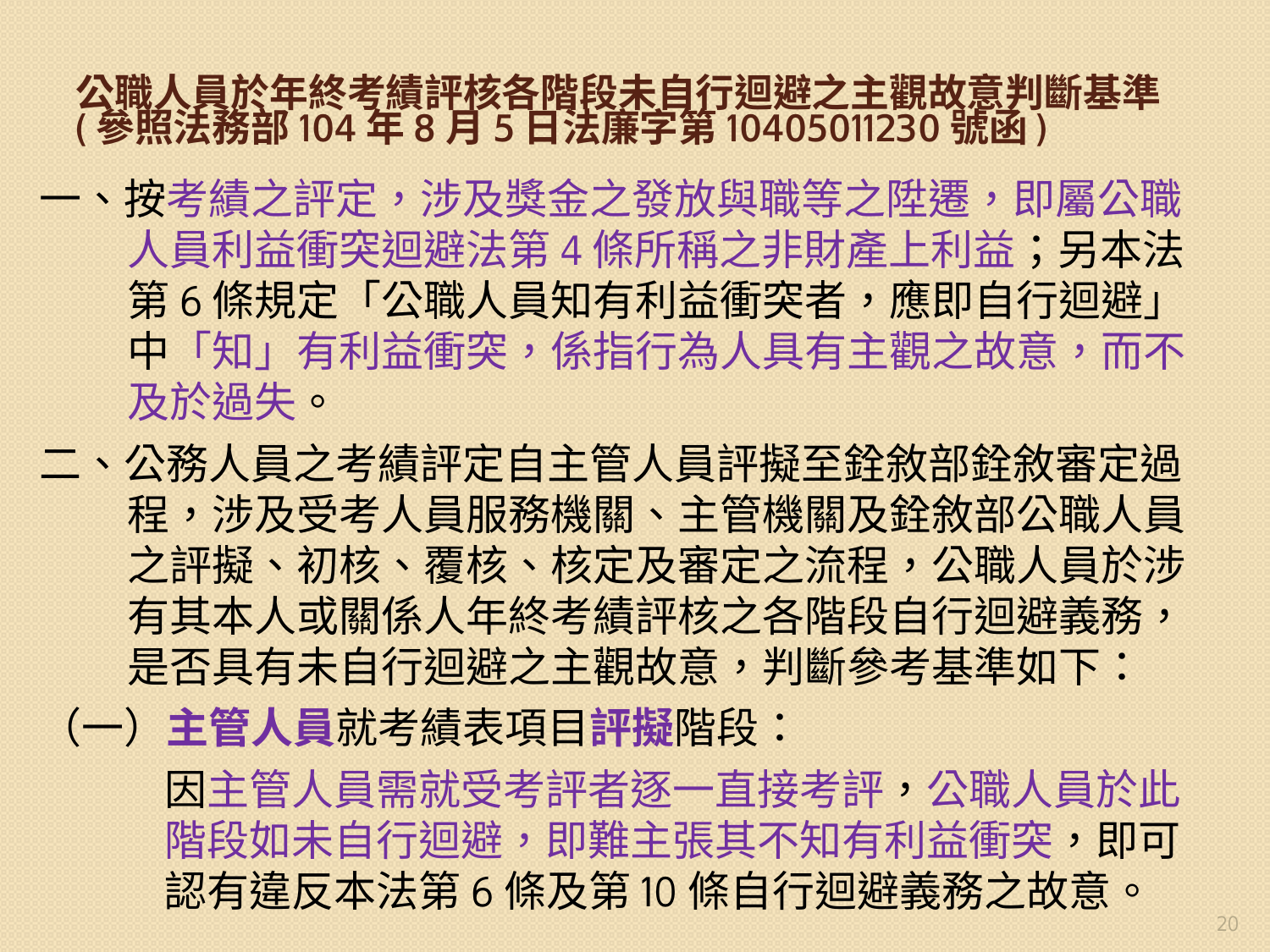

# 公職人員於年終考績評核各階段未自行迴避之主觀故意判斷基準(參照法務部104年8月5日法廉字第10405011230號函)
一、按考績之評定，涉及獎金之發放與職等之陞遷，即屬公職人員利益衝突迴避法第4條所稱之非財產上利益；另本法第6條規定「公職人員知有利益衝突者，應即自行迴避」中「知」有利益衝突，係指行為人具有主觀之故意，而不及於過失。
二、公務人員之考績評定自主管人員評擬至銓敘部銓敘審定過程，涉及受考人員服務機關、主管機關及銓敘部公職人員之評擬、初核、覆核、核定及審定之流程，公職人員於涉有其本人或關係人年終考績評核之各階段自行迴避義務，是否具有未自行迴避之主觀故意，判斷參考基準如下：
（一）主管人員就考績表項目評擬階段：
因主管人員需就受考評者逐一直接考評，公職人員於此階段如未自行迴避，即難主張其不知有利益衝突，即可認有違反本法第6條及第10條自行迴避義務之故意。

20